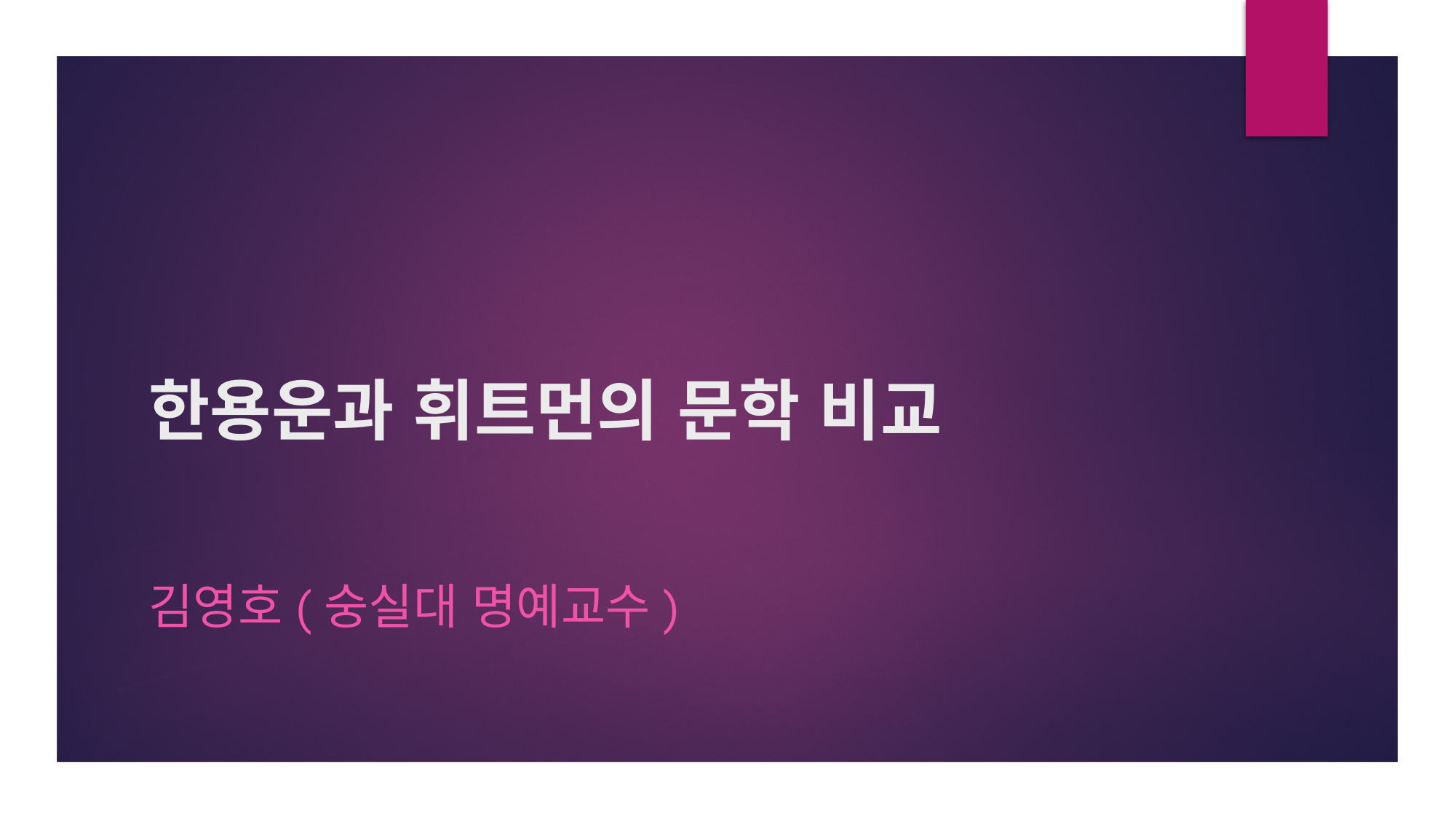

# 한용운과 휘트먼의 문학 비교
김영호(숭실대 명예교수)